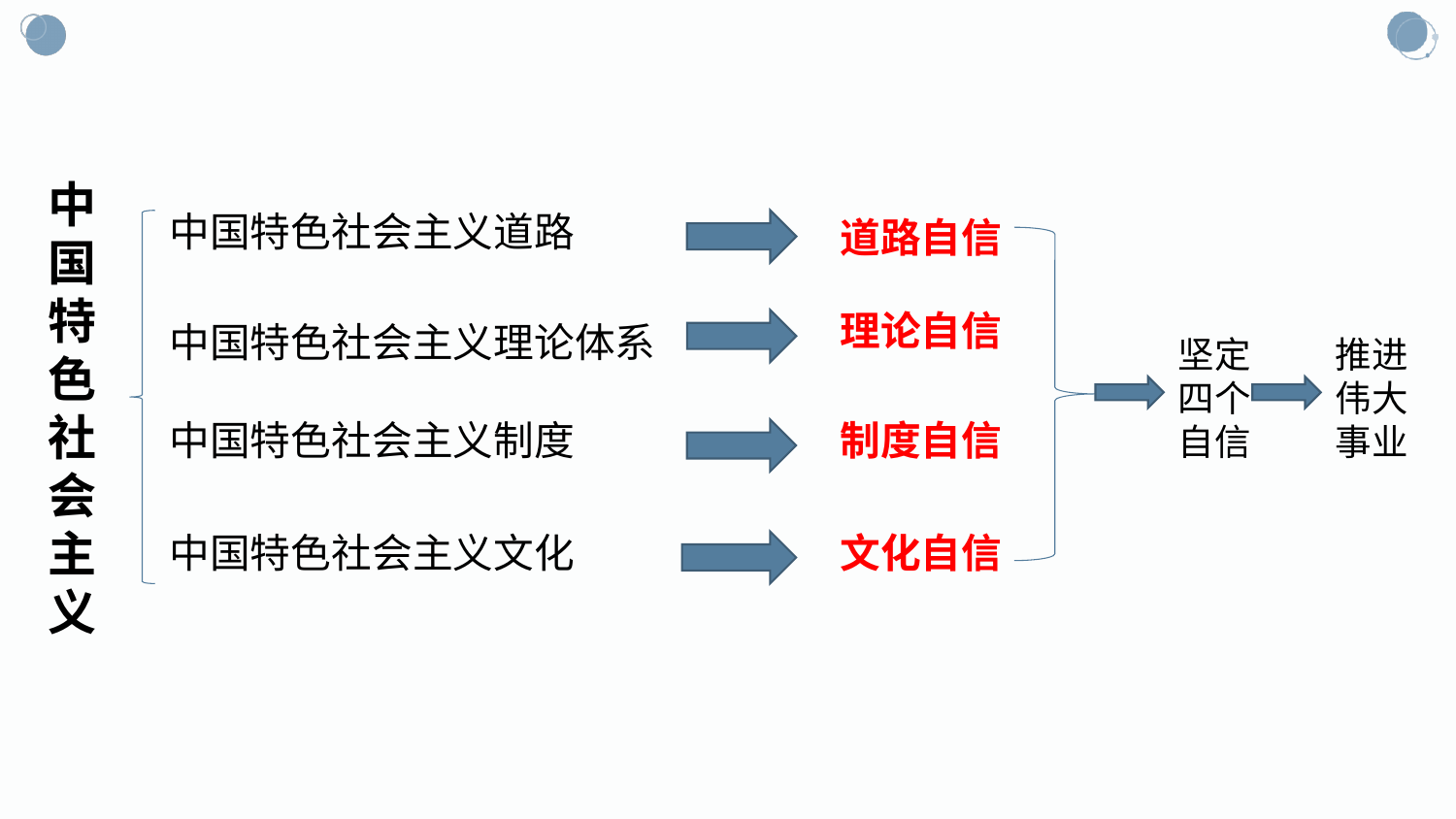

中国特色社会主义
中国特色社会主义道路
道路自信

理论自信
中国特色社会主义理论体系

坚定四个自信
推进伟大事业

中国特色社会主义制度
制度自信

中国特色社会主义文化
文化自信